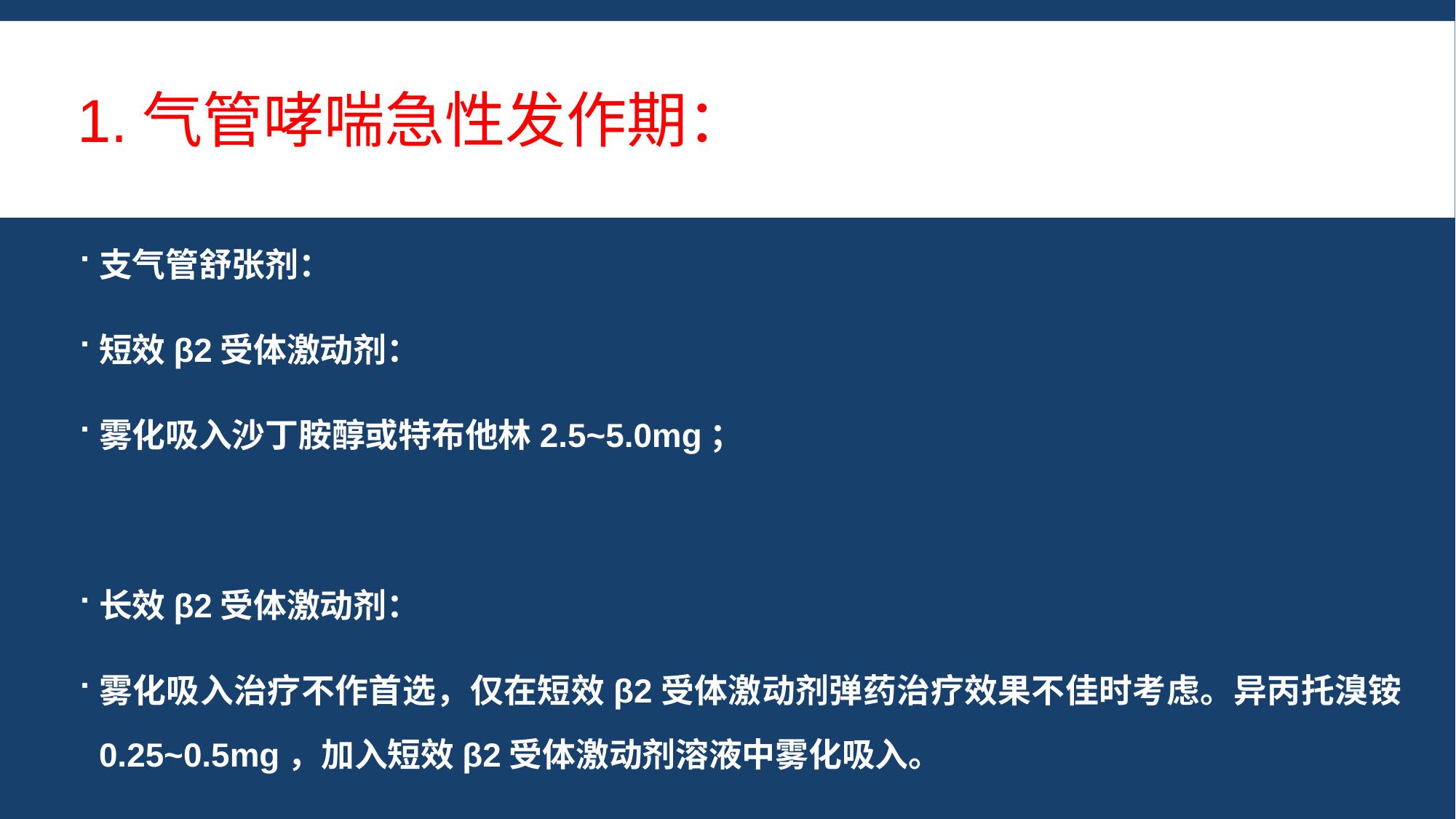

# 1.气管哮喘急性发作期：
支气管舒张剂：
短效β2受体激动剂：
雾化吸入沙丁胺醇或特布他林2.5~5.0mg；

长效β2受体激动剂：
雾化吸入治疗不作首选，仅在短效β2受体激动剂弹药治疗效果不佳时考虑。异丙托溴铵0.25~0.5mg，加入短效β2受体激动剂溶液中雾化吸入。